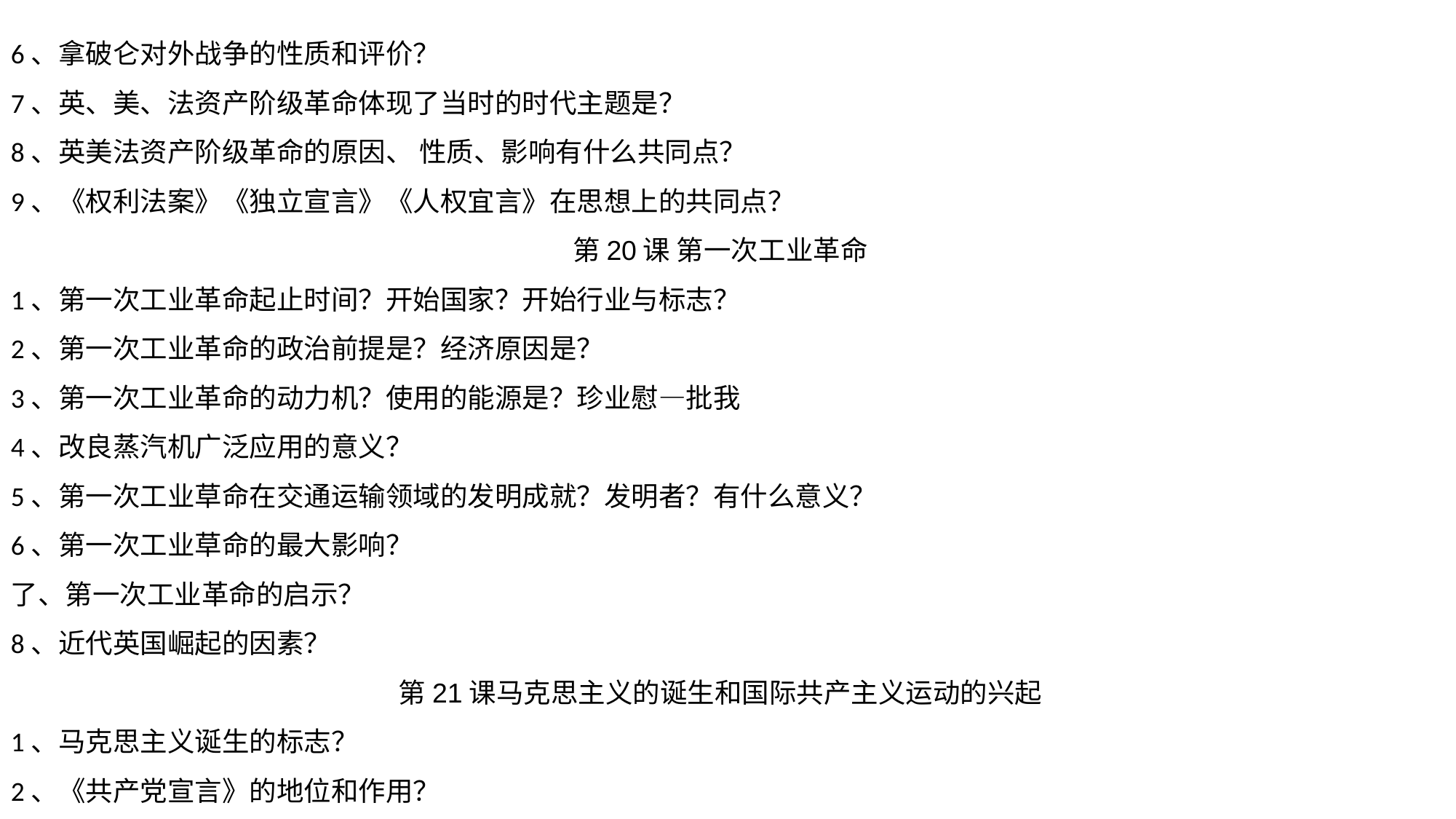

6、拿破仑对外战争的性质和评价？
7、英、美、法资产阶级革命体现了当时的时代主题是？
8、英美法资产阶级革命的原因、 性质、影响有什么共同点？
9、《权利法案》《独立宣言》《人权宜言》在思想上的共同点？
第20课 第一次工业革命
1、第一次工业革命起止时间？开始国家？开始行业与标志？
2、第一次工业革命的政治前提是？经济原因是？
3、第一次工业革命的动力机？使用的能源是？珍业慰—批我
4、改良蒸汽机广泛应用的意义？
5、第一次工业草命在交通运输领域的发明成就？发明者？有什么意义？
6、第一次工业草命的最大影响？
了、第一次工业革命的启示？
8、近代英国崛起的因素？
第21课马克思主义的诞生和国际共产主义运动的兴起
1、马克思主义诞生的标志？
2、《共产党宣言》的地位和作用？